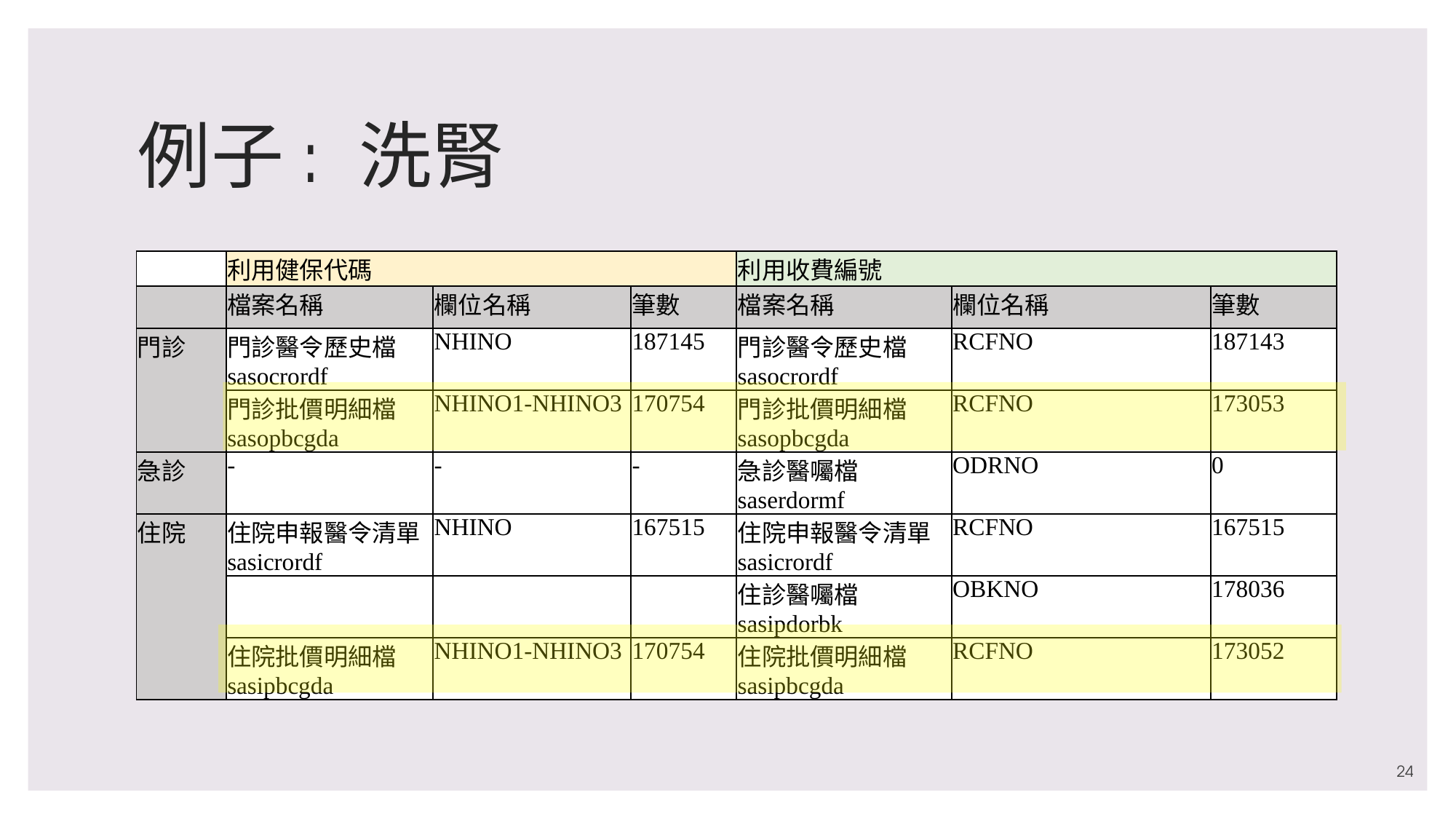

# 例子: 洗腎
長庚診療項目收費標準代碼
'M24-001' 'M24-031' 'M24-032' 'M24-033' 'M24-034' 'M24-039' 'M24-039A' 'M24-040' 'M24-042' 'M24-043' 'M24-045' 'M24-055' 'M24-057' 'M24-062' 'M24-064';
健保代碼:
58002C
手術代碼:
<ICD-9-PCS>
39.95 Hemodialysis
54.98 Peritoneal dialysis
<ICD-10-PCS>
5A1D70Z, 5A1D80Z, 5A1D90Z Hemodialysis
3E1M39Z Peritoneal dialysis
|  | 利用健保代碼 |  |  | 利用收費編號 |  |  |
| --- | --- | --- | --- | --- | --- | --- |
|  | 檔案名稱 | 欄位名稱 | 筆數 | 檔案名稱 | 欄位名稱 | 筆數 |
| 門診 | 門診醫令歷史檔 sasocrordf | NHINO | 187145 | 門診醫令歷史檔 sasocrordf | RCFNO | 187143 |
|  | 門診批價明細檔sasopbcgda | NHINO1-NHINO3 | 170754 | 門診批價明細檔 sasopbcgda | RCFNO | 173053 |
| 急診 | - | - | - | 急診醫囑檔 saserdormf | ODRNO | 0 |
| 住院 | 住院申報醫令清單 sasicrordf | NHINO | 167515 | 住院申報醫令清單 sasicrordf | RCFNO | 167515 |
|  |  |  |  | 住診醫囑檔 sasipdorbk | OBKNO | 178036 |
|  | 住院批價明細檔 sasipbcgda | NHINO1-NHINO3 | 170754 | 住院批價明細檔 sasipbcgda | RCFNO | 173052 |

24